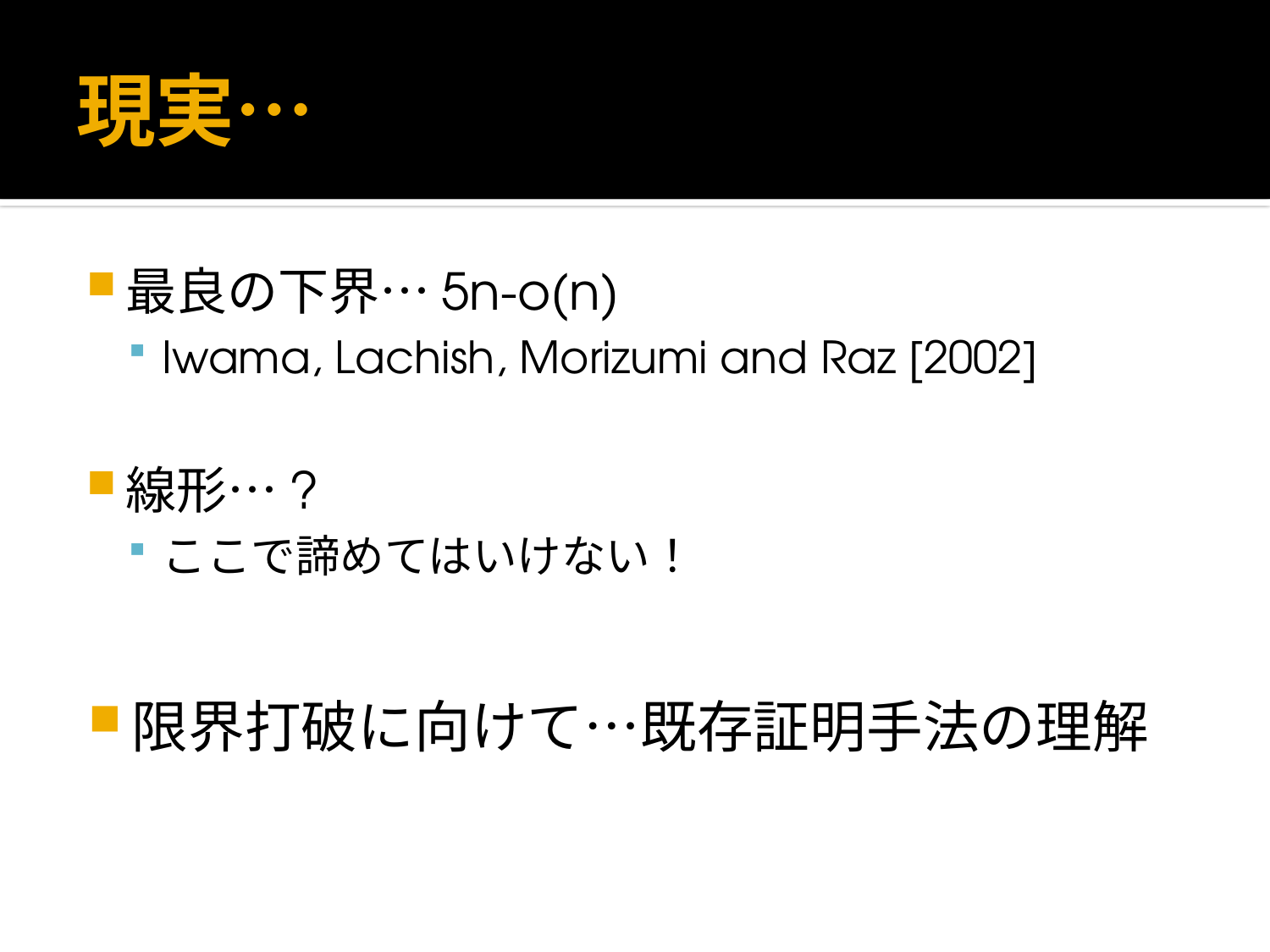

# 現実…
最良の下界…5n-o(n)
Iwama, Lachish, Morizumi and Raz [2002]

線形…?
ここで諦めてはいけない！

限界打破に向けて…既存証明手法の理解